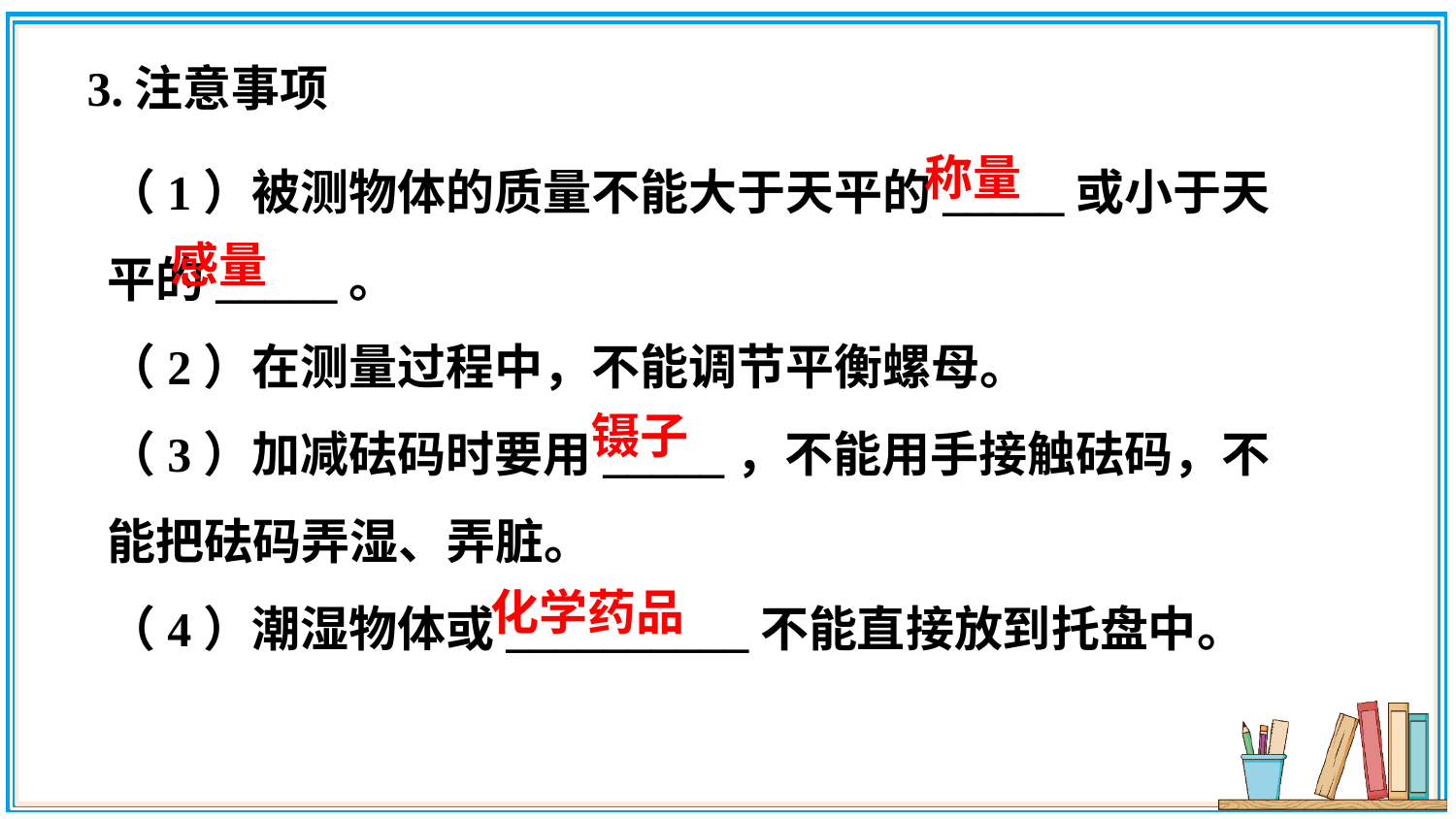

3.注意事项
（1）被测物体的质量不能大于天平的_____或小于天平的_____。
（2）在测量过程中，不能调节平衡螺母。
（3）加减砝码时要用_____，不能用手接触砝码，不能把砝码弄湿、弄脏。
（4）潮湿物体或__________不能直接放到托盘中。
称量
感量
镊子
化学药品